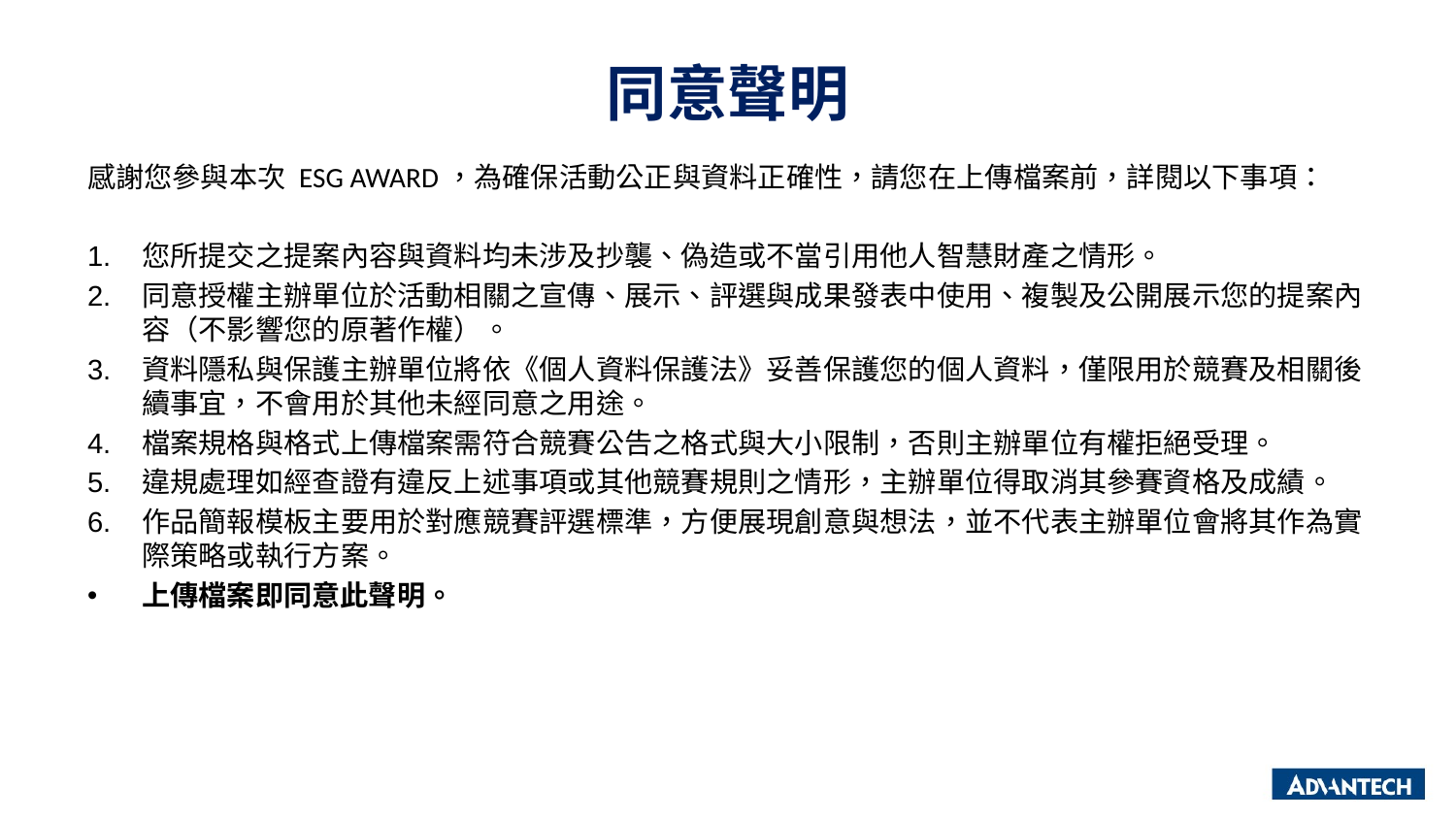

# 同意聲明
感謝您參與本次 ESG AWARD，為確保活動公正與資料正確性，請您在上傳檔案前，詳閱以下事項：

您所提交之提案內容與資料均未涉及抄襲、偽造或不當引用他人智慧財產之情形。
同意授權主辦單位於活動相關之宣傳、展示、評選與成果發表中使用、複製及公開展示您的提案內容（不影響您的原著作權）。
資料隱私與保護主辦單位將依《個人資料保護法》妥善保護您的個人資料，僅限用於競賽及相關後續事宜，不會用於其他未經同意之用途。
檔案規格與格式上傳檔案需符合競賽公告之格式與大小限制，否則主辦單位有權拒絕受理。
違規處理如經查證有違反上述事項或其他競賽規則之情形，主辦單位得取消其參賽資格及成績。
作品簡報模板主要用於對應競賽評選標準，方便展現創意與想法，並不代表主辦單位會將其作為實際策略或執行方案。
上傳檔案即同意此聲明。